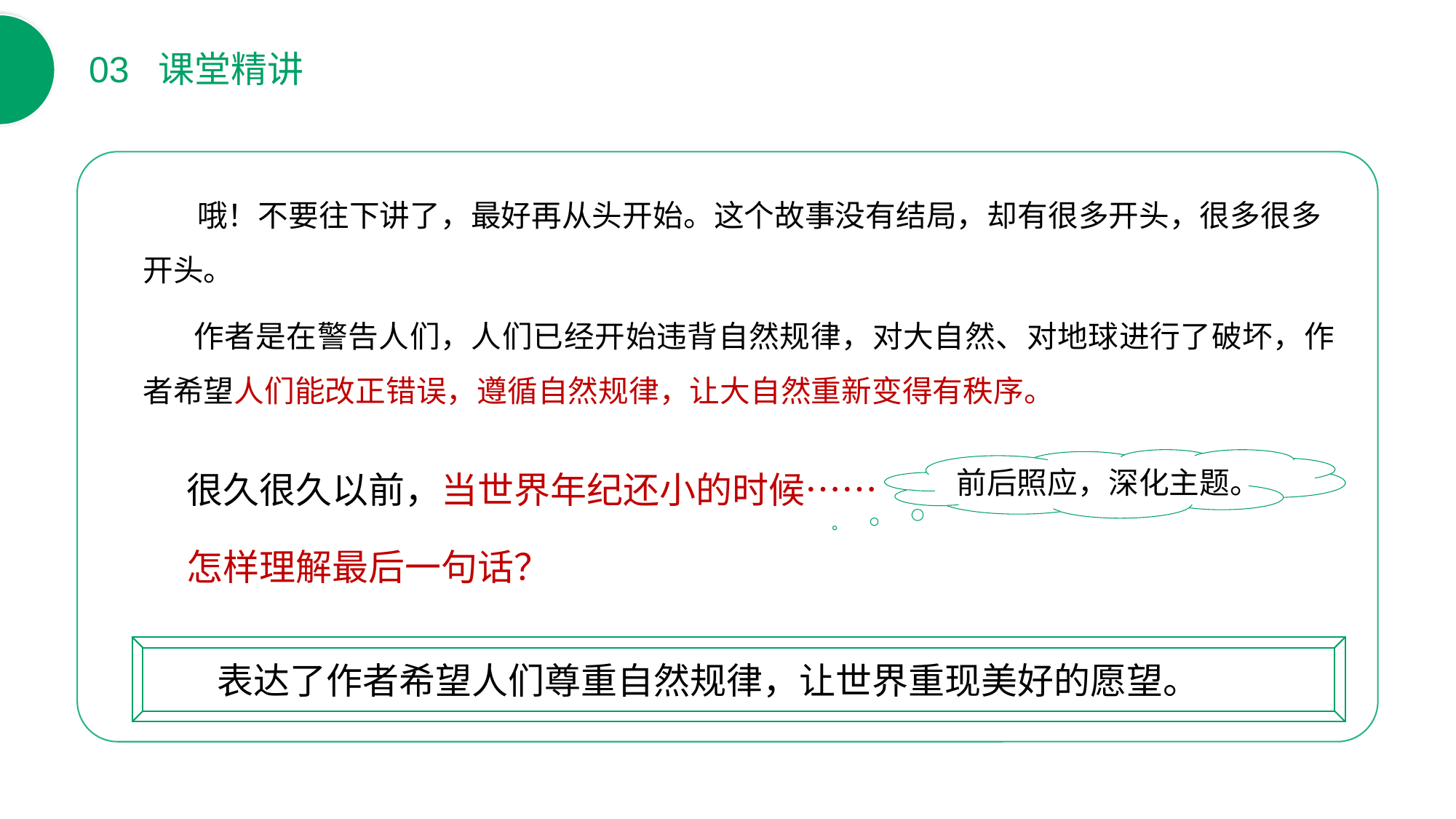

03  课堂精讲
       哦！不要往下讲了，最好再从头开始。这个故事没有结局，却有很多开头，很多很多开头。
      作者是在警告人们，人们已经开始违背自然规律，对大自然、对地球进行了破坏，作者希望人们能改正错误，遵循自然规律，让大自然重新变得有秩序。
很久很久以前，当世界年纪还小的时候……
前后照应，深化主题。
怎样理解最后一句话？
       表达了作者希望人们尊重自然规律，让世界重现美好的愿望。